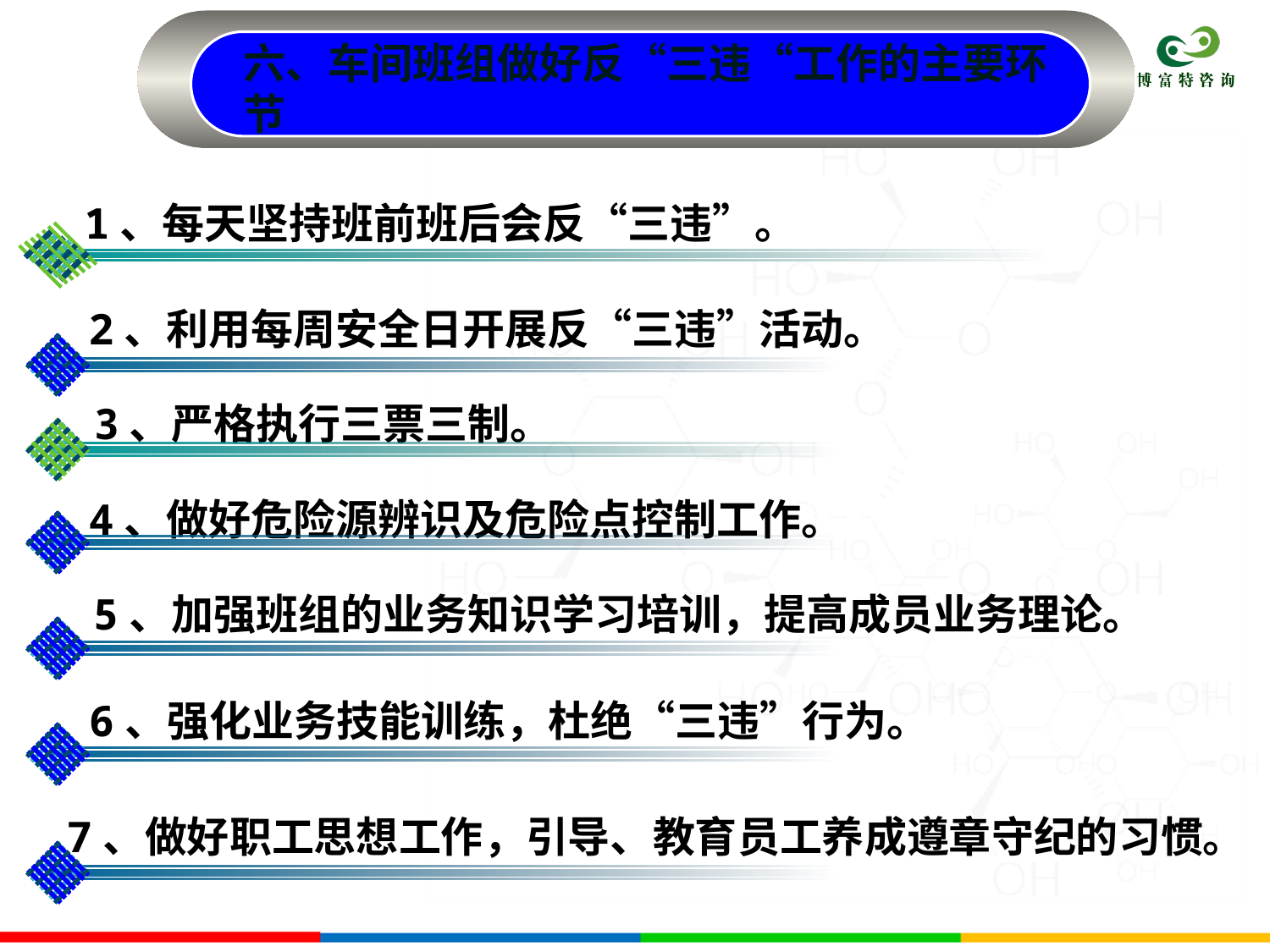

六、车间班组做好反“三违“工作的主要环节
1、每天坚持班前班后会反“三违”。

2、利用每周安全日开展反“三违”活动。

3、严格执行三票三制。

4、做好危险源辨识及危险点控制工作。

5、加强班组的业务知识学习培训，提高成员业务理论。

6、强化业务技能训练，杜绝“三违”行为。

7、做好职工思想工作，引导、教育员工养成遵章守纪的习惯。